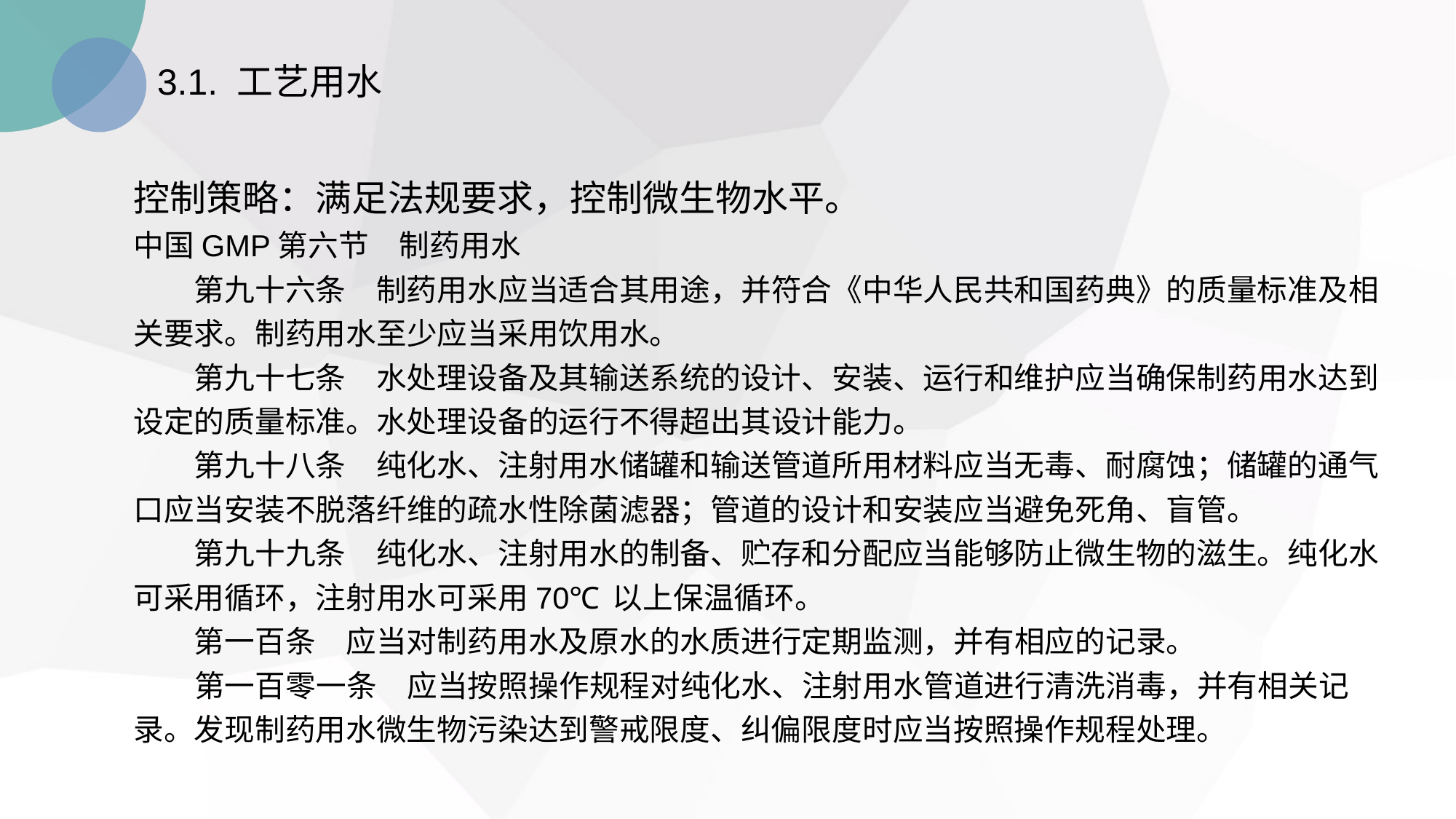

3.1. 工艺用水
控制策略：满足法规要求，控制微生物水平。
中国GMP第六节　制药用水
　　第九十六条　制药用水应当适合其用途，并符合《中华人民共和国药典》的质量标准及相关要求。制药用水至少应当采用饮用水。
　　第九十七条　水处理设备及其输送系统的设计、安装、运行和维护应当确保制药用水达到设定的质量标准。水处理设备的运行不得超出其设计能力。
　　第九十八条　纯化水、注射用水储罐和输送管道所用材料应当无毒、耐腐蚀；储罐的通气口应当安装不脱落纤维的疏水性除菌滤器；管道的设计和安装应当避免死角、盲管。
　　第九十九条　纯化水、注射用水的制备、贮存和分配应当能够防止微生物的滋生。纯化水可采用循环，注射用水可采用70℃以上保温循环。
　　第一百条　应当对制药用水及原水的水质进行定期监测，并有相应的记录。
        第一百零一条　应当按照操作规程对纯化水、注射用水管道进行清洗消毒，并有相关记录。发现制药用水微生物污染达到警戒限度、纠偏限度时应当按照操作规程处理。